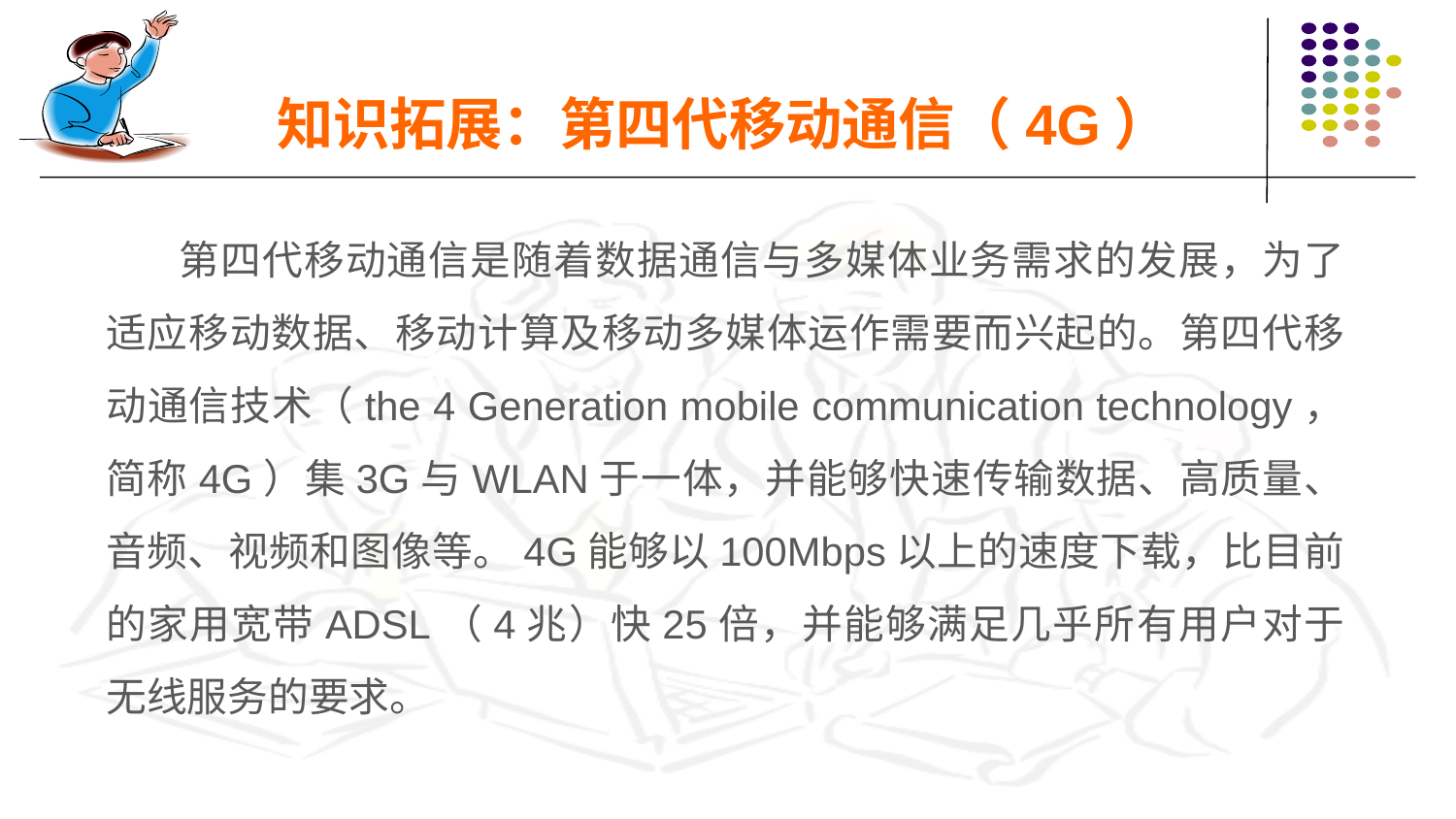

知识拓展：第四代移动通信（4G）
第四代移动通信是随着数据通信与多媒体业务需求的发展，为了适应移动数据、移动计算及移动多媒体运作需要而兴起的。第四代移动通信技术（the 4 Generation mobile communication technology，简称4G）集3G与WLAN于一体，并能够快速传输数据、高质量、音频、视频和图像等。4G能够以100Mbps以上的速度下载，比目前的家用宽带ADSL（4兆）快25倍，并能够满足几乎所有用户对于无线服务的要求。